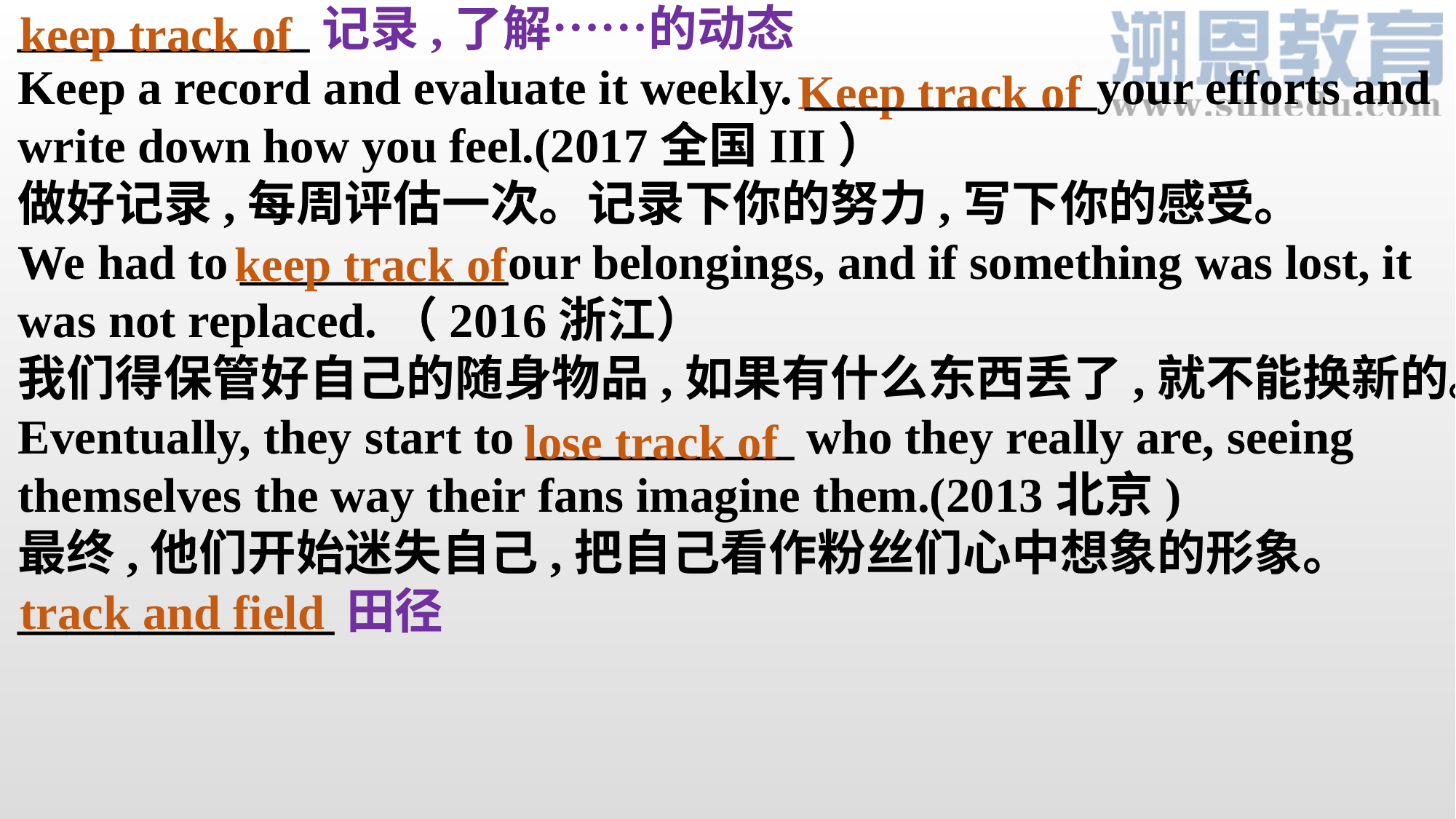

____________记录,了解……的动态
Keep a record and evaluate it weekly. ____________your efforts and write down how you feel.(2017全国III）
做好记录,每周评估一次。记录下你的努力,写下你的感受。
We had to ___________our belongings, and if something was lost, it was not replaced.（2016浙江）
我们得保管好自己的随身物品,如果有什么东西丢了,就不能换新的。
Eventually, they start to ___________ who they really are, seeing themselves the way their fans imagine them.(2013北京)
最终,他们开始迷失自己,把自己看作粉丝们心中想象的形象。
_____________田径

keep track of
Keep track of
keep track of
 lose track of
track and field